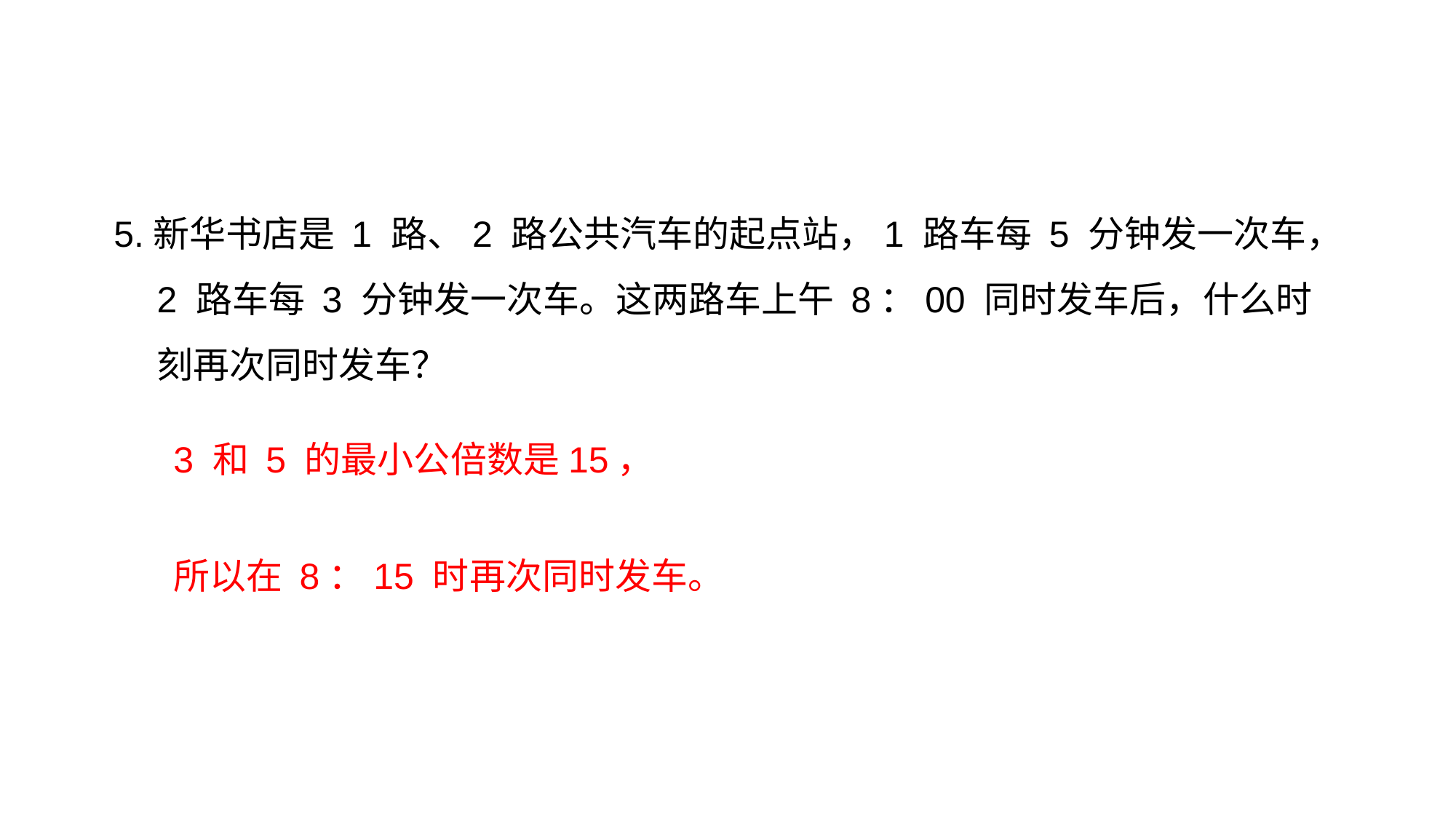

巩固练习
5.新华书店是 1 路、2 路公共汽车的起点站，1 路车每 5 分钟发一次车，2 路车每 3 分钟发一次车。这两路车上午 8：00 同时发车后，什么时刻再次同时发车？
3 和 5 的最小公倍数是15，
所以在 8：15 时再次同时发车。